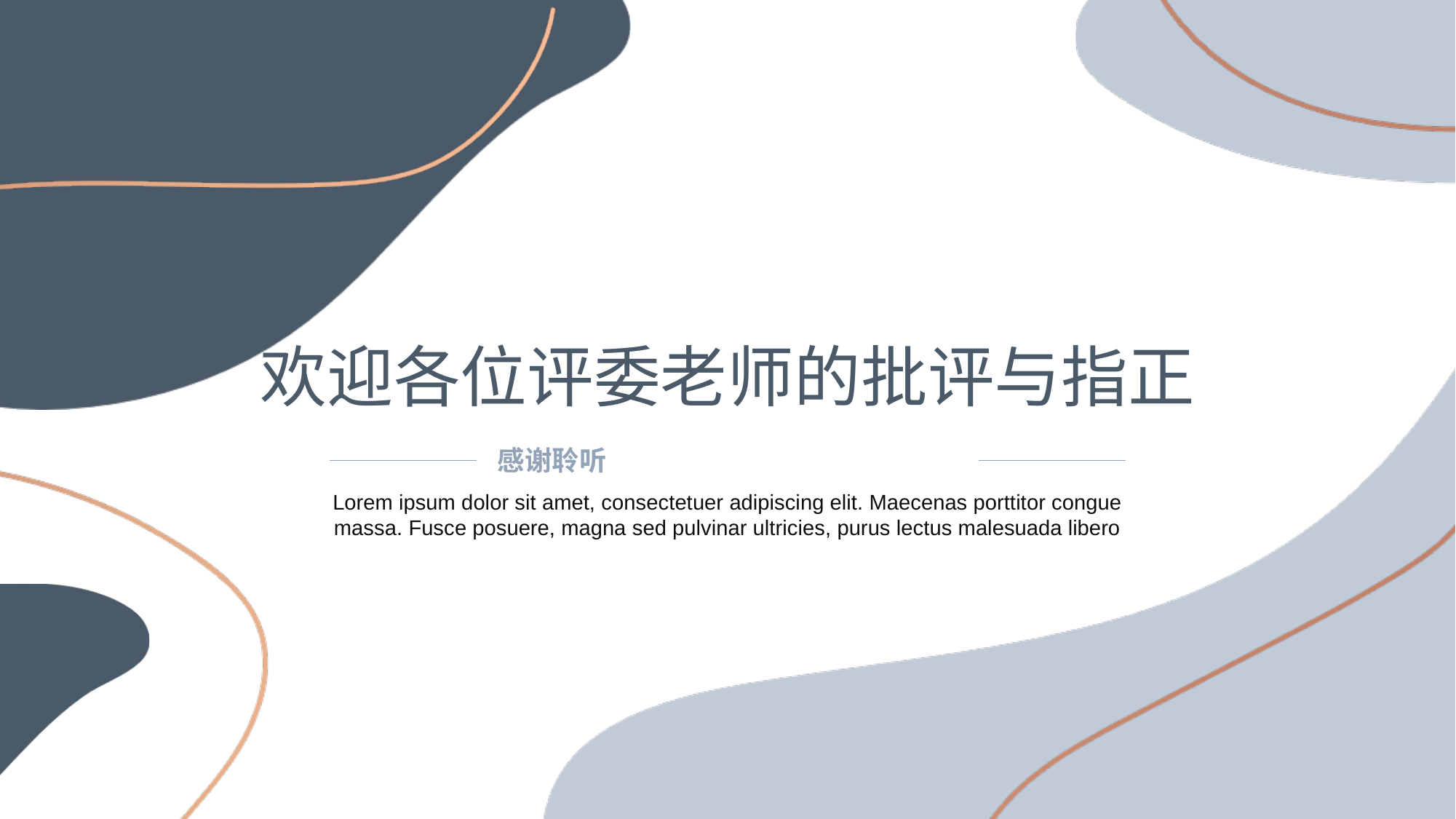

欢迎各位评委老师的批评与指正
感谢聆听
Lorem ipsum dolor sit amet, consectetuer adipiscing elit. Maecenas porttitor congue massa. Fusce posuere, magna sed pulvinar ultricies, purus lectus malesuada libero